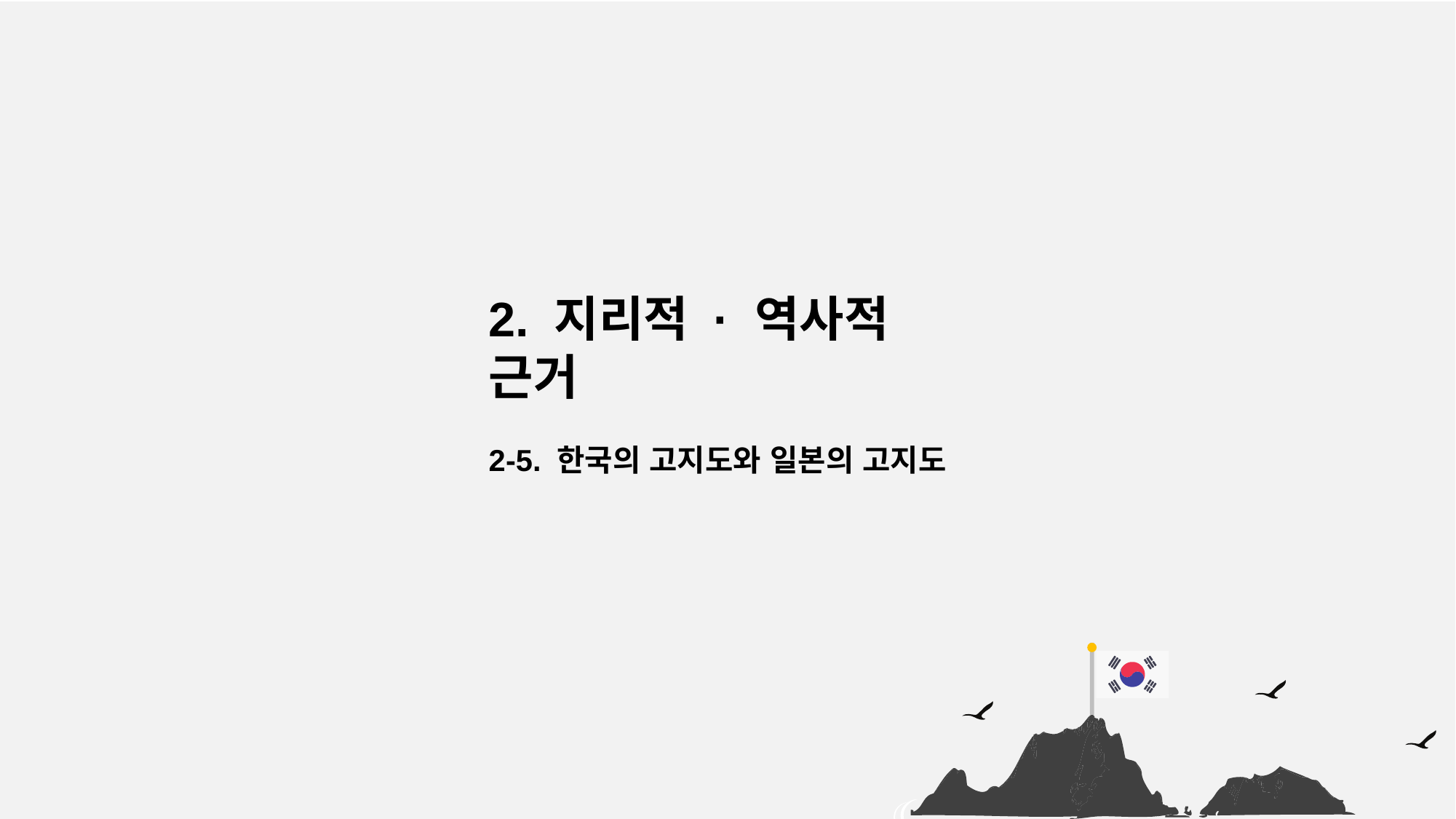

2. 지리적 · 역사적 근거

2-5. 한국의 고지도와 일본의 고지도